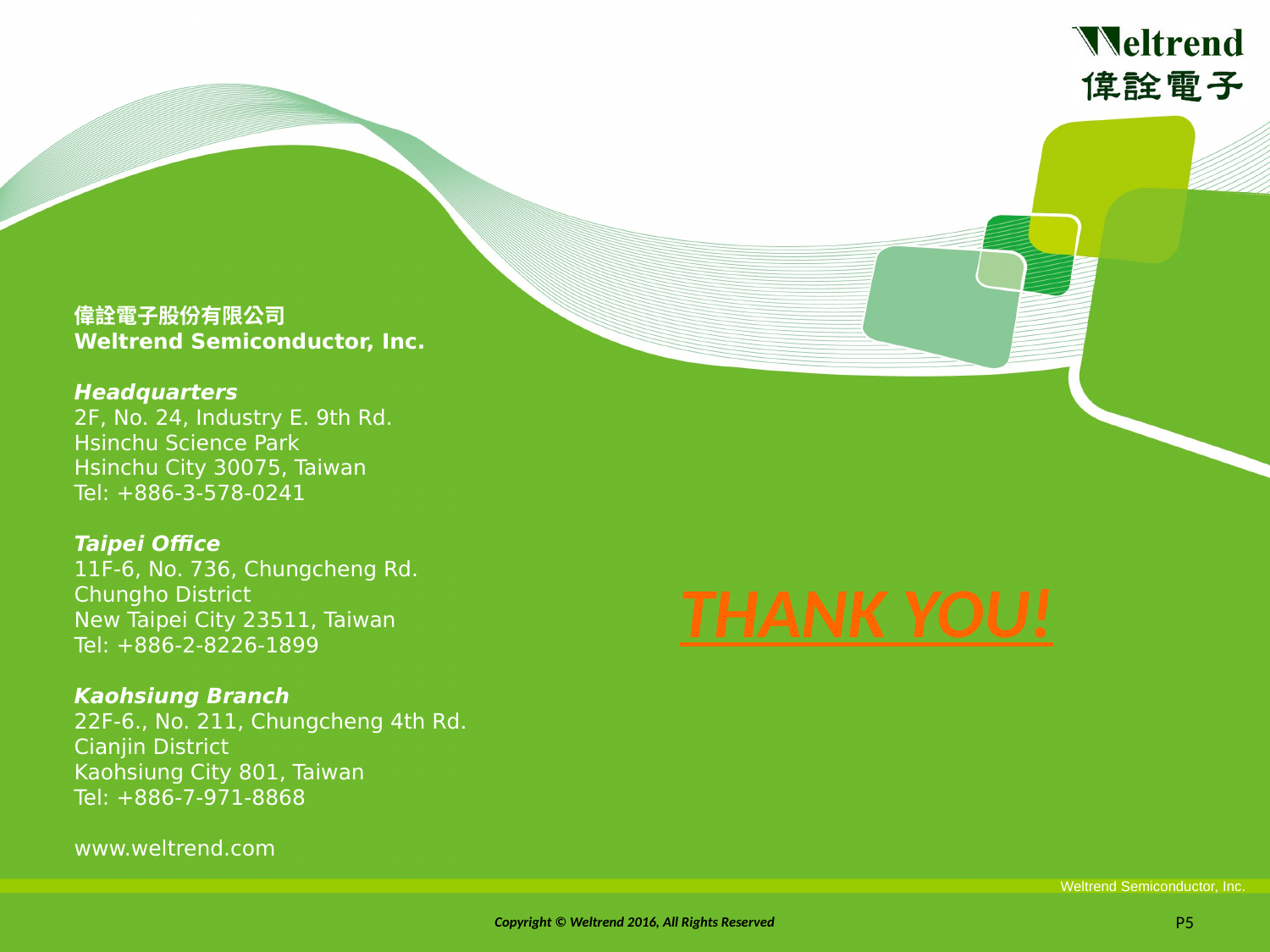

偉詮電子股份有限公司
Weltrend Semiconductor, Inc.

Headquarters
2F, No. 24, Industry E. 9th Rd.
Hsinchu Science Park
Hsinchu City 30075, Taiwan
Tel: +886-3-578-0241

Taipei Office
11F-6, No. 736, Chungcheng Rd.
Chungho District
New Taipei City 23511, Taiwan
Tel: +886-2-8226-1899

Kaohsiung Branch
22F-6., No. 211, Chungcheng 4th Rd.
Cianjin District
Kaohsiung City 801, Taiwan
Tel: +886-7-971-8868

www.weltrend.com
# Thank You!
Copyright © Weltrend 2016, All Rights Reserved
P5